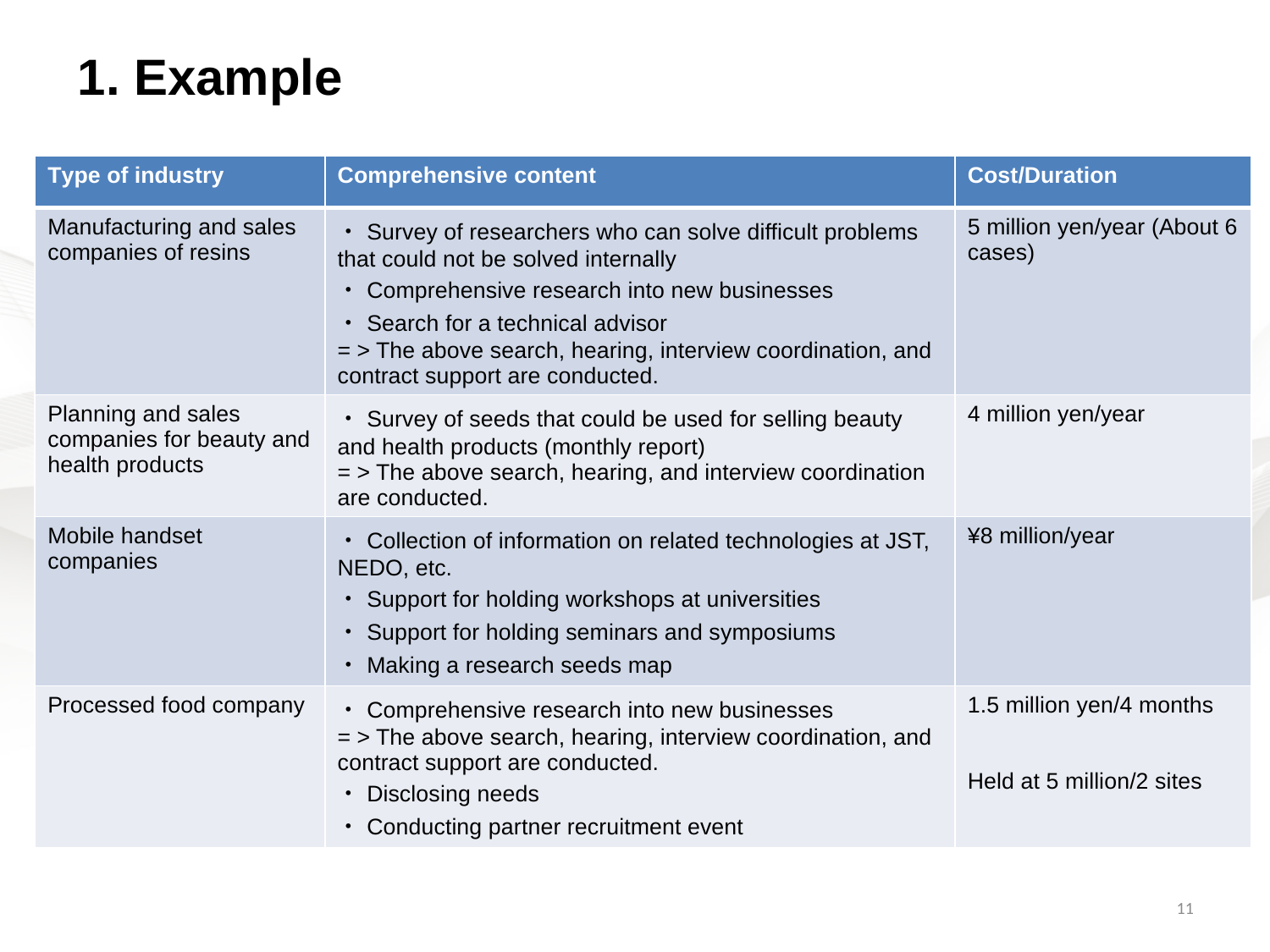

1. Example
| Type of industry | Comprehensive content | Cost/Duration |
| --- | --- | --- |
| Manufacturing and sales companies of resins | ・Survey of researchers who can solve difficult problems that could not be solved internally ・Comprehensive research into new businesses ・Search for a technical advisor = > The above search, hearing, interview coordination, and contract support are conducted. | 5 million yen/year (About 6 cases) |
| Planning and sales companies for beauty and health products | ・Survey of seeds that could be used for selling beauty and health products (monthly report) = > The above search, hearing, and interview coordination are conducted. | 4 million yen/year |
| Mobile handset companies | ・Collection of information on related technologies at JST, NEDO, etc. ・Support for holding workshops at universities ・Support for holding seminars and symposiums ・Making a research seeds map | ¥8 million/year |
| Processed food company | ・Comprehensive research into new businesses = > The above search, hearing, interview coordination, and contract support are conducted. ・Disclosing needs ・Conducting partner recruitment event | 1.5 million yen/4 months Held at 5 million/2 sites |
11